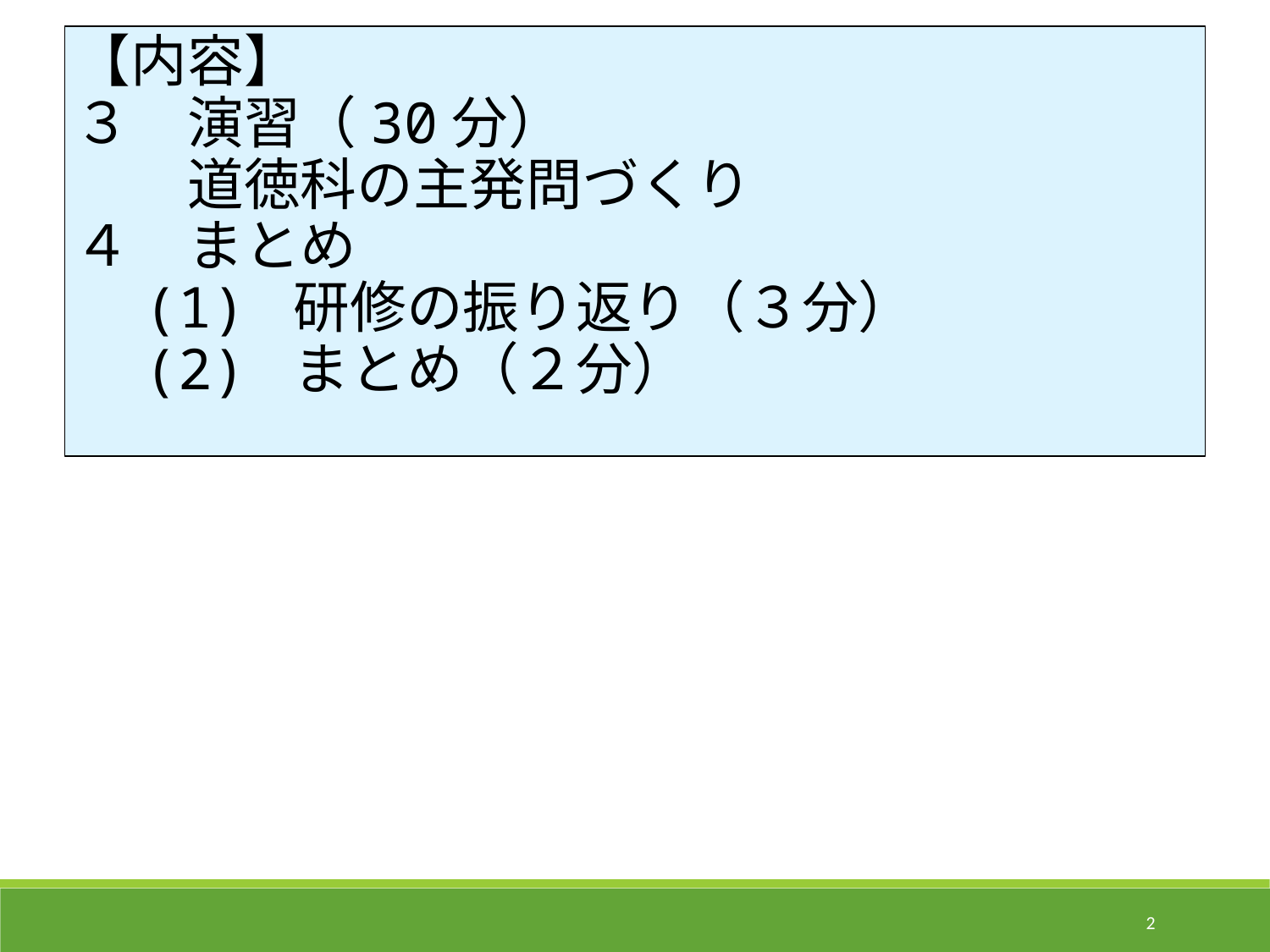

【内容】
３　演習（30分）
　　道徳科の主発問づくり
４　まとめ
　(1) 研修の振り返り（３分）
　(2) まとめ（２分）
2